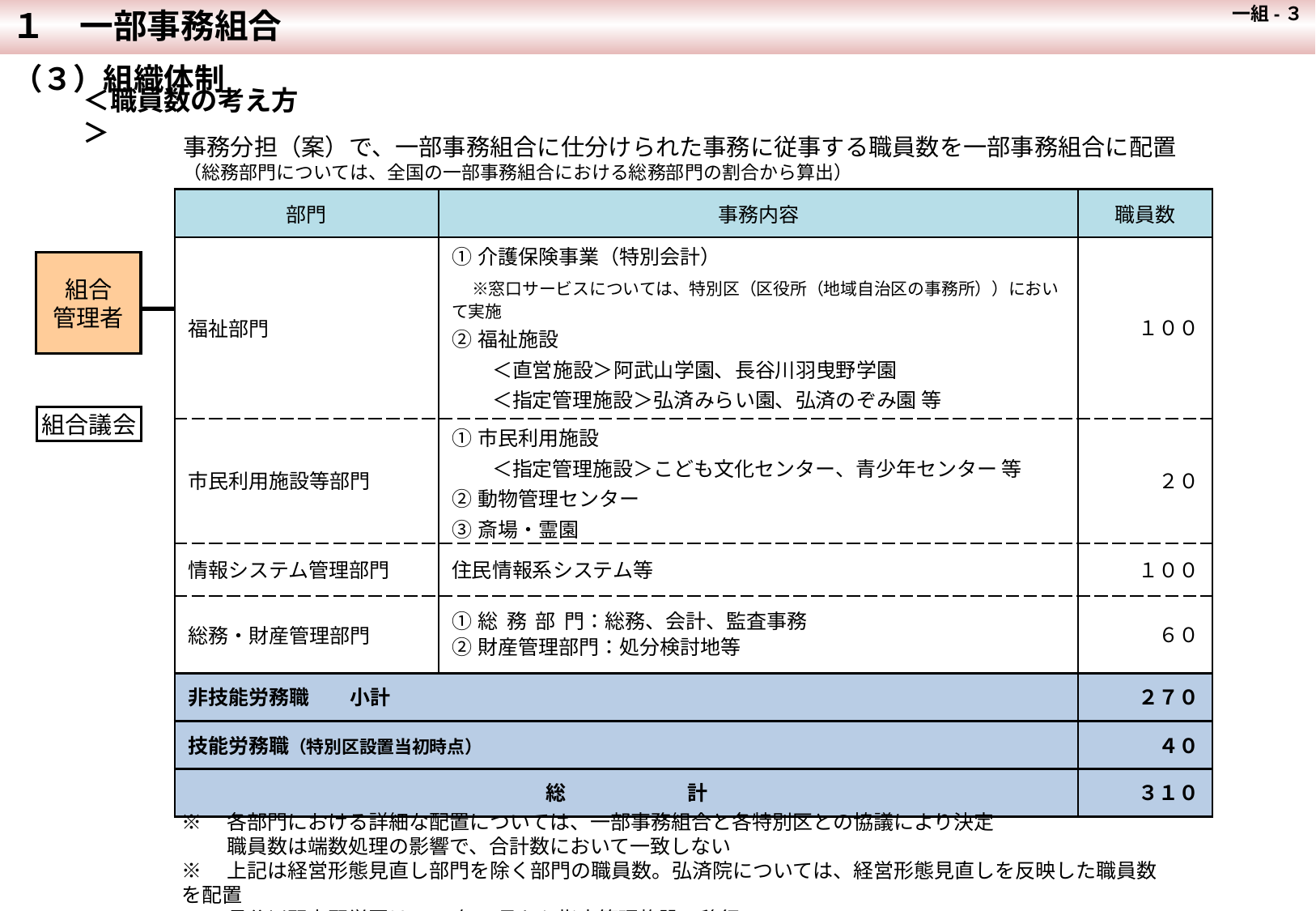

一組-３
１　一部事務組合
（３）組織体制
＜職員数の考え方＞
事務分担（案）で、一部事務組合に仕分けられた事務に従事する職員数を一部事務組合に配置
（総務部門については、全国の一部事務組合における総務部門の割合から算出）
| 部門 | 事務内容 | 職員数 |
| --- | --- | --- |
| 福祉部門 | ①介護保険事業（特別会計） 　※窓口サービスについては、特別区（区役所（地域自治区の事務所））において実施 ②福祉施設 　　＜直営施設＞阿武山学園、長谷川羽曳野学園 　　＜指定管理施設＞弘済みらい園、弘済のぞみ園 等 ③民間の児童養護施設・生活保護施設の認可・利用調整等 | １００ |
| 市民利用施設等部門 | ①市民利用施設 　　＜指定管理施設＞こども文化センター、青少年センター 等 ②動物管理センター ③斎場・霊園 | ２０ |
| 情報システム管理部門 | 住民情報系システム等 | １００ |
| 総務・財産管理部門 | ①総 務 部 門：総務、会計、監査事務 ②財産管理部門：処分検討地等 | ６０ |
| 非技能労務職　　小計 |  | ２７０ |
| 技能労務職（特別区設置当初時点） |  | ４０ |
| 総　　　　　　計 |  | ３１０ |
組合
管理者

組合議会
※　各部門における詳細な配置については、一部事務組合と各特別区との協議により決定
　　 職員数は端数処理の影響で、合計数において一致しない
※　上記は経営形態見直し部門を除く部門の職員数。弘済院については、経営形態見直しを反映した職員数を配置
※　長谷川羽曳野学園はH31年4月から指定管理施設へ移行